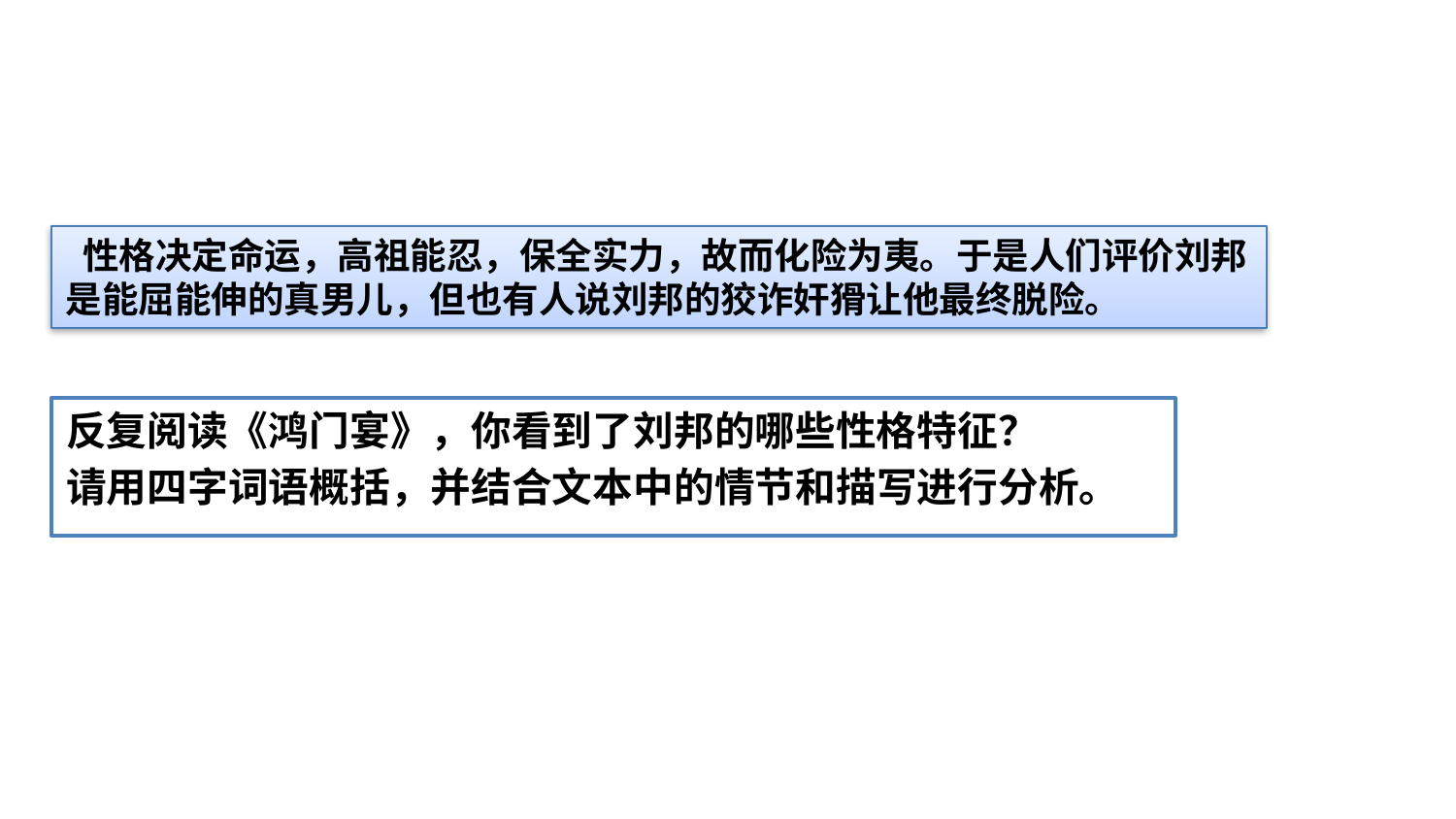

#
 性格决定命运，高祖能忍，保全实力，故而化险为夷。于是人们评价刘邦是能屈能伸的真男儿，但也有人说刘邦的狡诈奸猾让他最终脱险。
反复阅读《鸿门宴》，你看到了刘邦的哪些性格特征？
请用四字词语概括，并结合文本中的情节和描写进行分析。